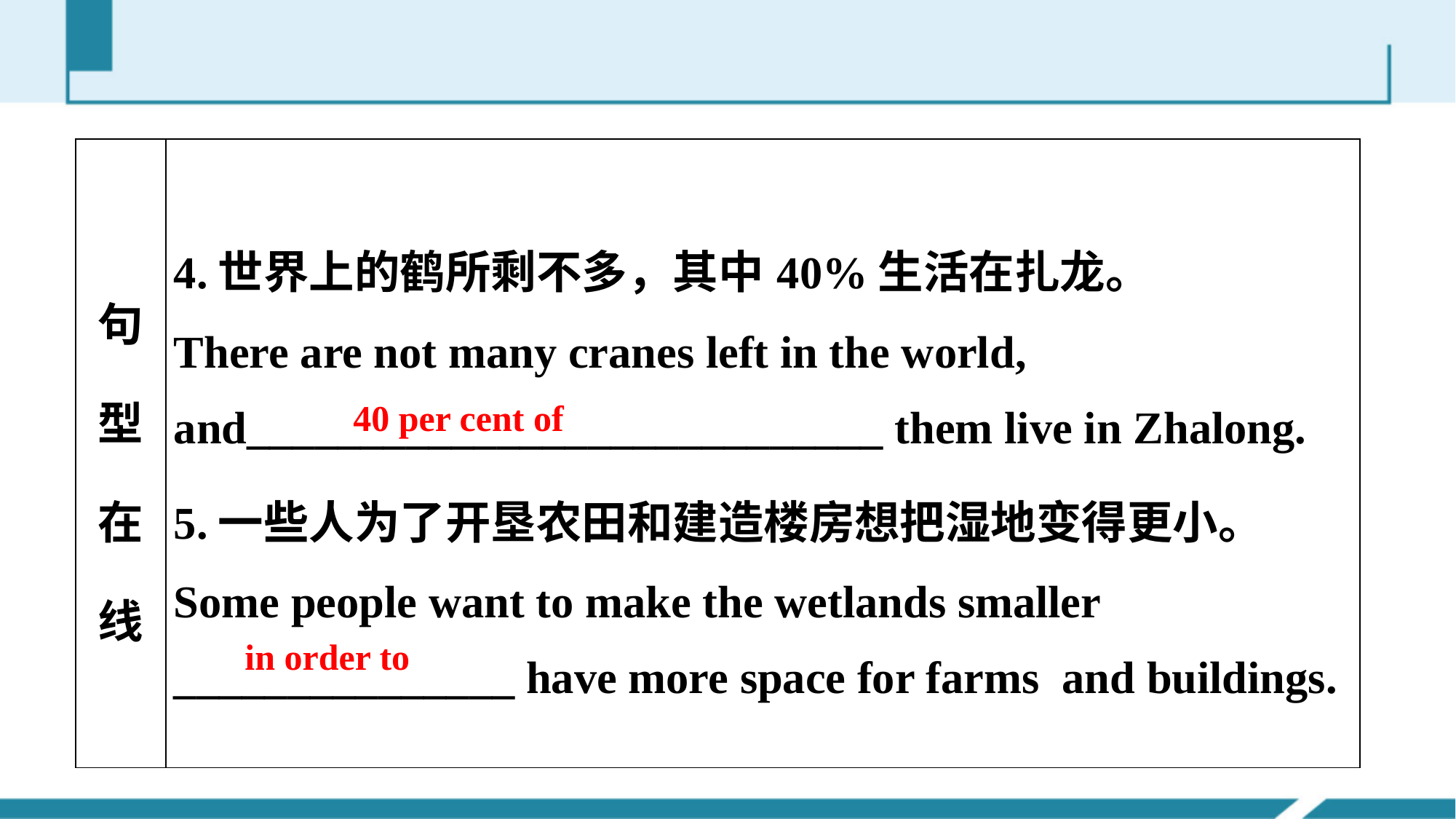

| 句型在线 | 4.世界上的鹤所剩不多，其中40%生活在扎龙。 There are not many cranes left in the world, and\_\_\_\_\_\_\_\_\_\_\_\_\_\_\_\_\_\_\_\_\_\_\_\_\_\_\_\_ them live in Zhalong. 5.一些人为了开垦农田和建造楼房想把湿地变得更小。 Some people want to make the wetlands smaller \_\_\_\_\_\_\_\_\_\_\_\_\_\_\_ have more space for farms and buildings. |
| --- | --- |
40 per cent of
in order to